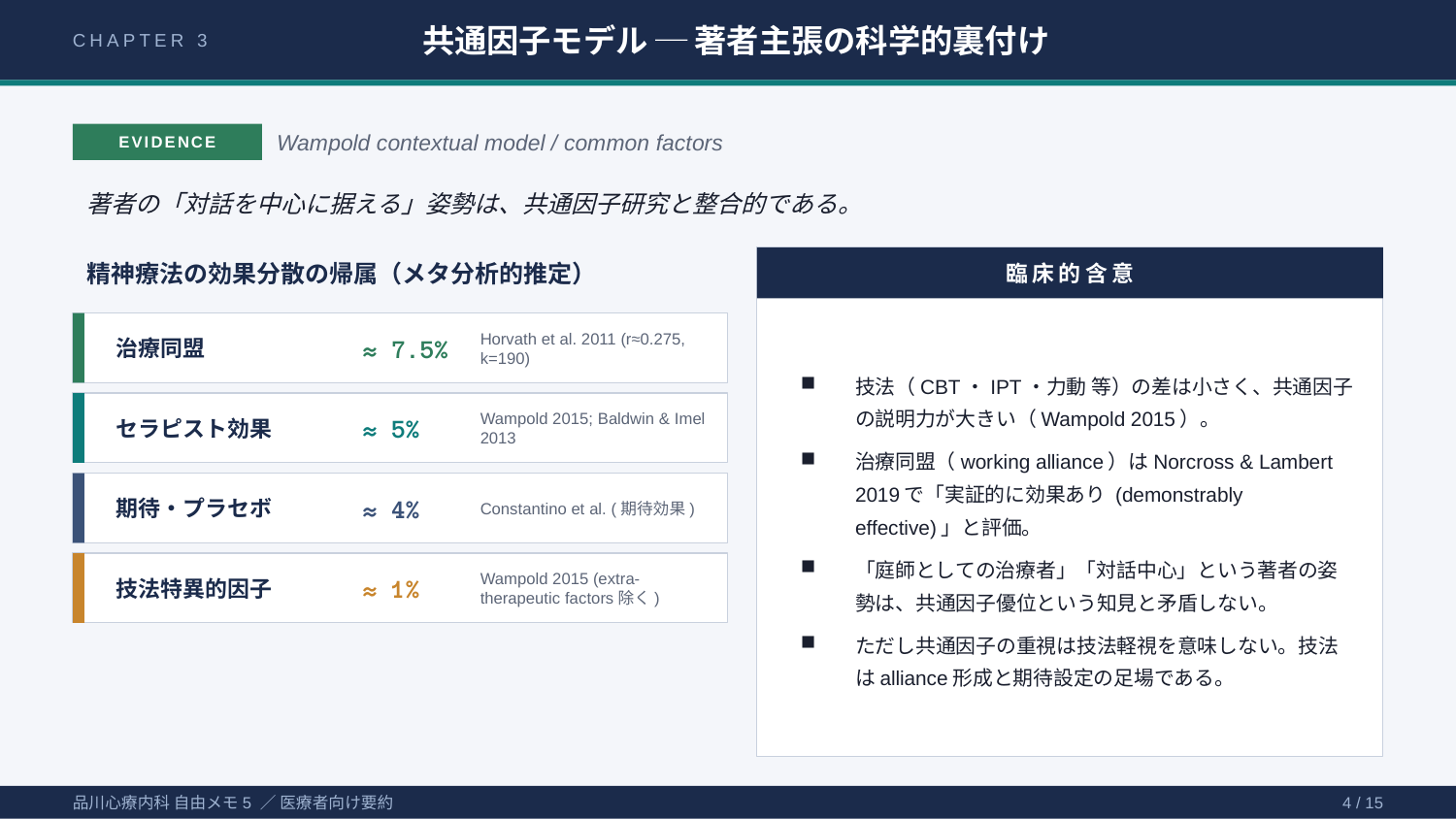

CHAPTER 3
共通因子モデル ─ 著者主張の科学的裏付け

EVIDENCE
Wampold contextual model / common factors
著者の「対話を中心に据える」姿勢は、共通因子研究と整合的である。
精神療法の効果分散の帰属（メタ分析的推定）

臨床的含意

治療同盟
≈ 7.5%
Horvath et al. 2011 (r≈0.275, k=190)
技法（CBT・IPT・力動 等）の差は小さく、共通因子の説明力が大きい（Wampold 2015）。
治療同盟（working alliance）はNorcross & Lambert 2019で「実証的に効果あり (demonstrably effective)」と評価。
「庭師としての治療者」「対話中心」という著者の姿勢は、共通因子優位という知見と矛盾しない。
ただし共通因子の重視は技法軽視を意味しない。技法はalliance形成と期待設定の足場である。

セラピスト効果
≈ 5%
Wampold 2015; Baldwin & Imel 2013

期待・プラセボ
≈ 4%
Constantino et al. (期待効果)

技法特異的因子
≈ 1%
Wampold 2015 (extra-therapeutic factors除く)

品川心療内科 自由メモ5 ／ 医療者向け要約
4 / 15